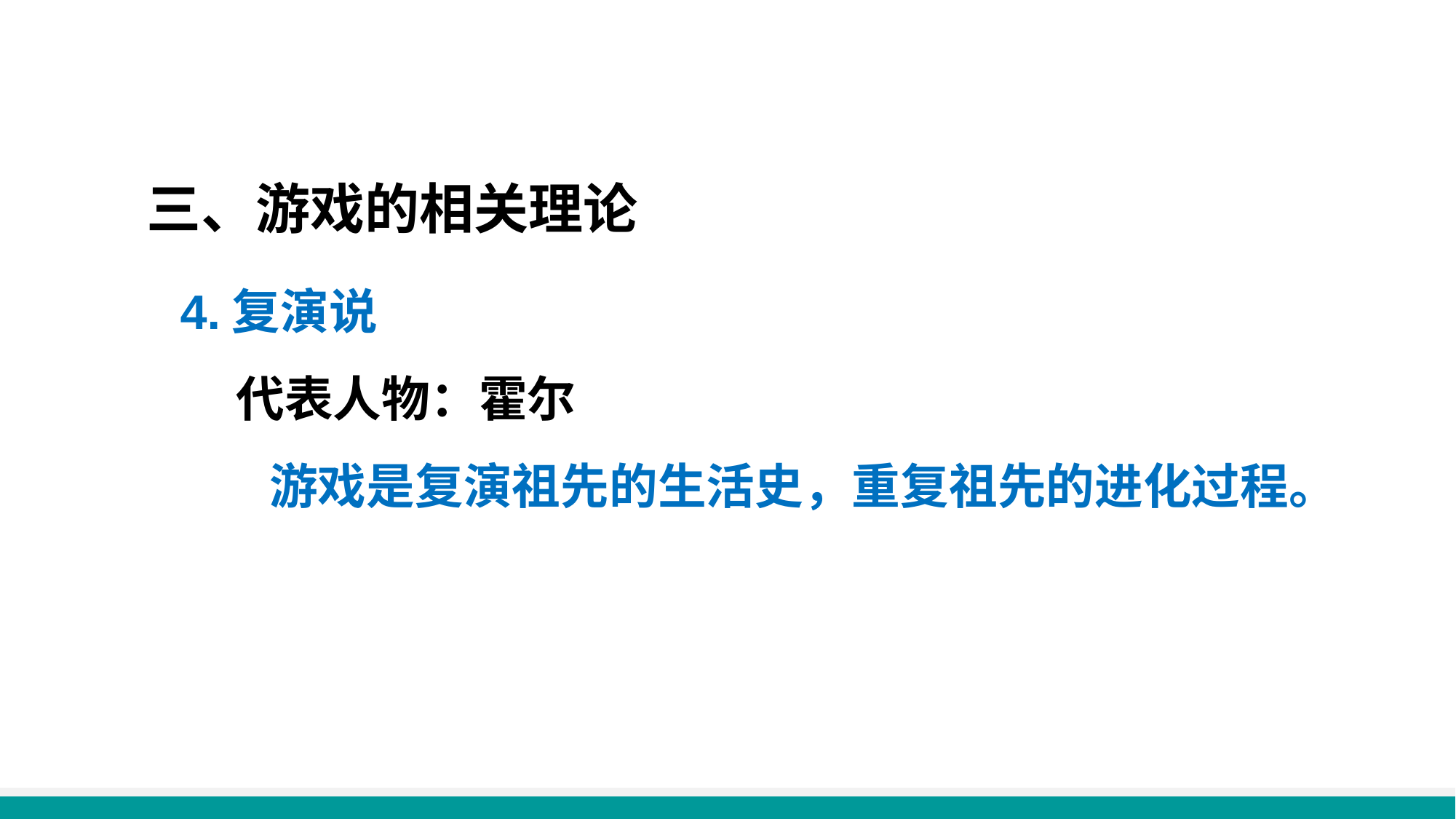

三、游戏的相关理论
4.复演说
    代表人物：霍尔
       游戏是复演祖先的生活史，重复祖先的进化过程。

11